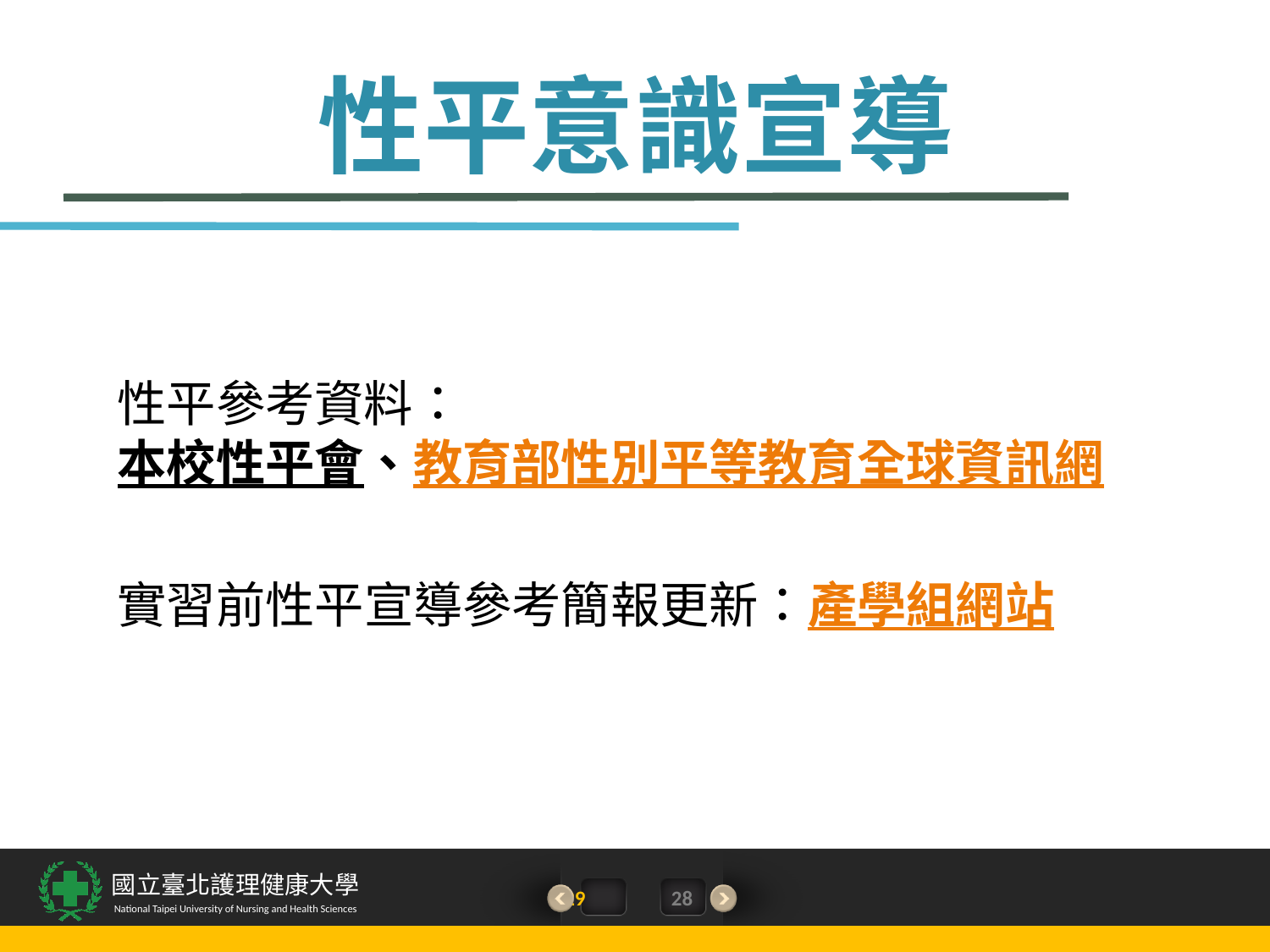

# 性平意識宣導
性平參考資料：
本校性平會、教育部性別平等教育全球資訊網
實習前性平宣導參考簡報更新：產學組網站